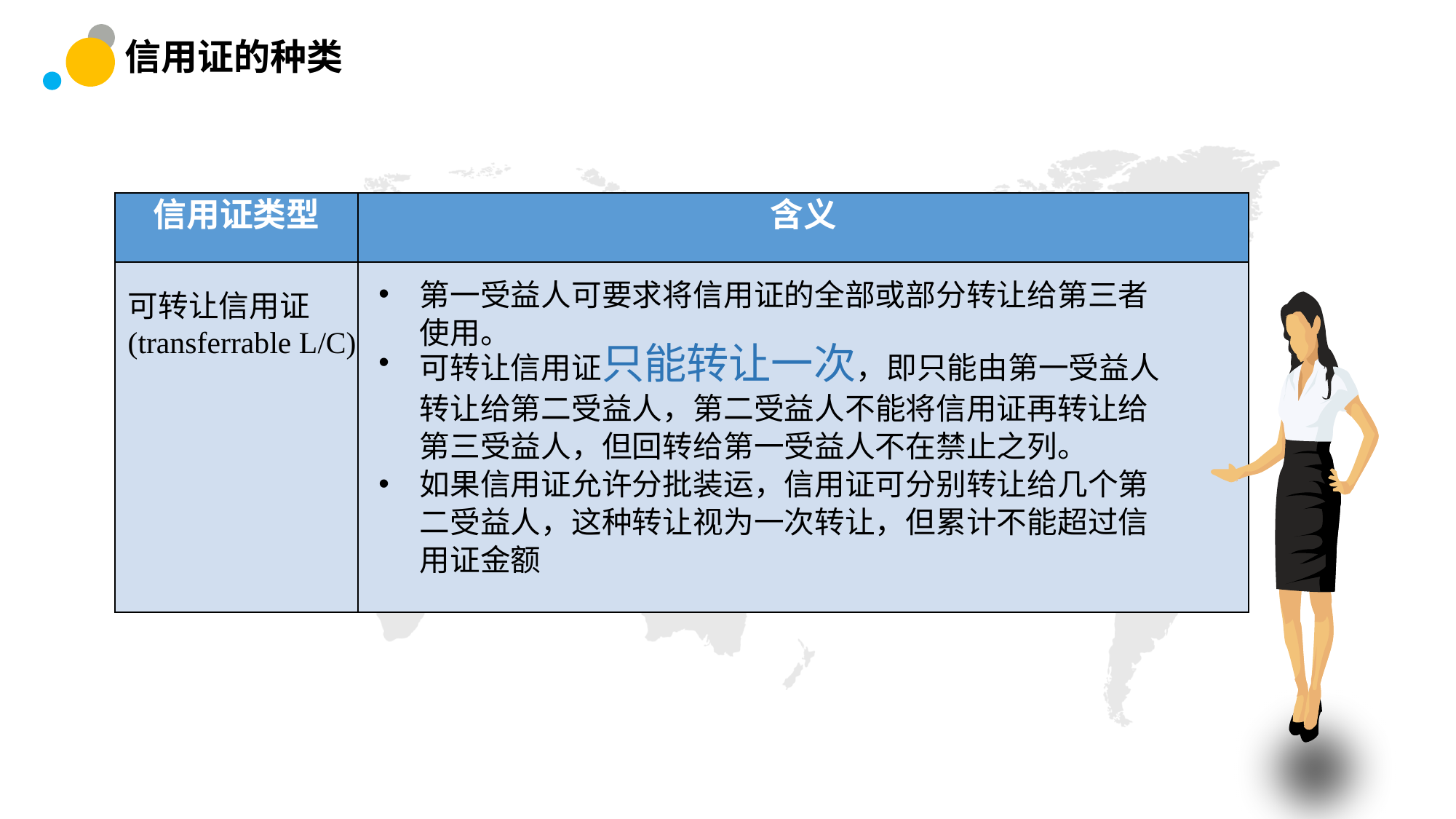

信用证的种类
| 信用证类型 | 含义 |
| --- | --- |
|  |  |
第一受益人可要求将信用证的全部或部分转让给第三者使用。
可转让信用证只能转让一次，即只能由第一受益人转让给第二受益人，第二受益人不能将信用证再转让给第三受益人，但回转给第一受益人不在禁止之列。
如果信用证允许分批装运，信用证可分别转让给几个第二受益人，这种转让视为一次转让，但累计不能超过信用证金额
可转让信用证(transferrable L/C)